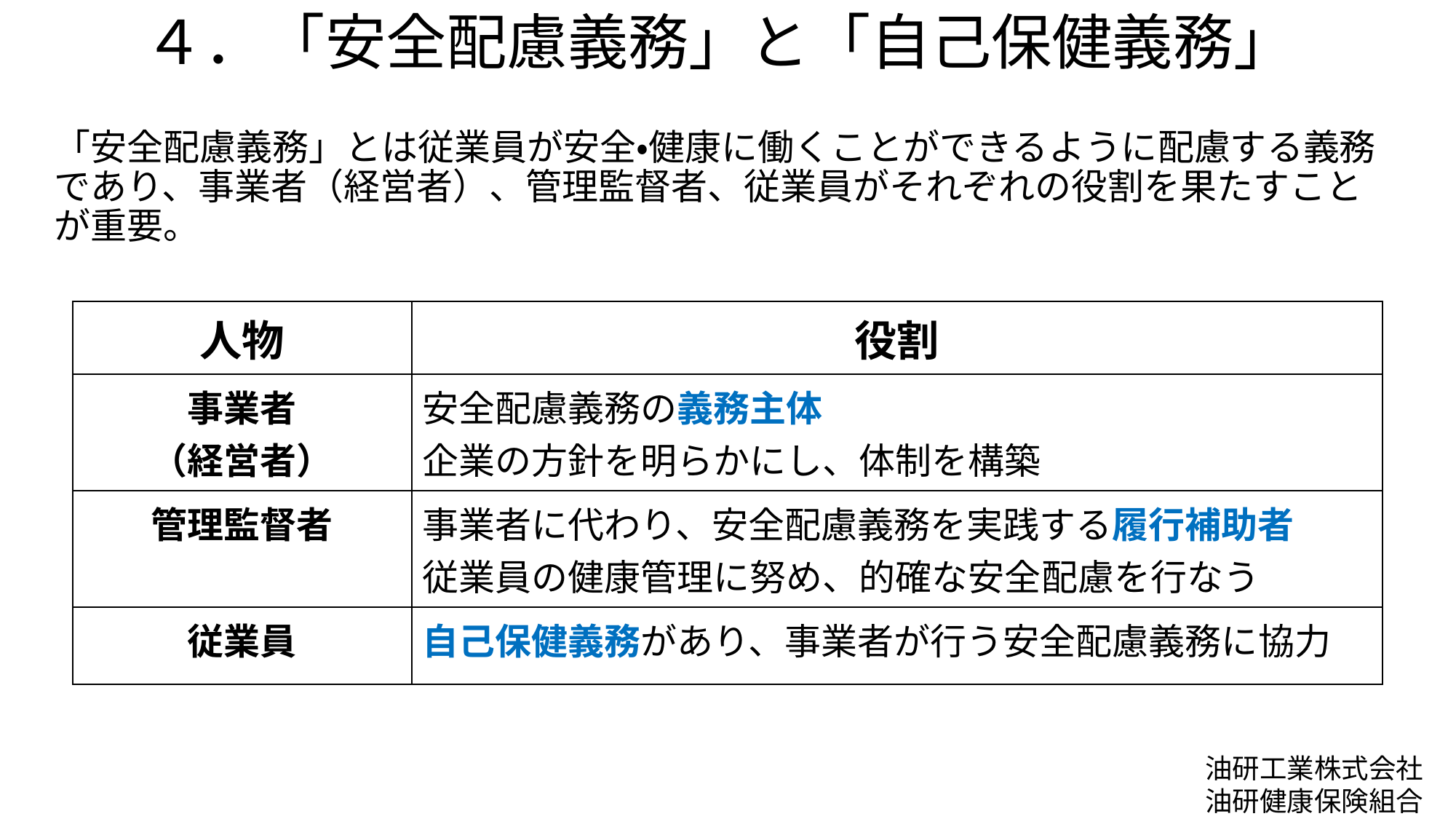

# ４．「安全配慮義務」と「自己保健義務」
「安全配慮義務」とは従業員が安全・健康に働くことができるように配慮する義務であり、事業者（経営者）、管理監督者、従業員がそれぞれの役割を果たすことが重要。

| 人物 | 役割 |
| --- | --- |
| 事業者 （経営者） | 安全配慮義務の義務主体 企業の方針を明らかにし、体制を構築 |
| 管理監督者 | 事業者に代わり、安全配慮義務を実践する履行補助者 従業員の健康管理に努め、的確な安全配慮を行なう |
| 従業員 | 自己保健義務があり、事業者が行う安全配慮義務に協力 |
油研工業株式会社
油研健康保険組合